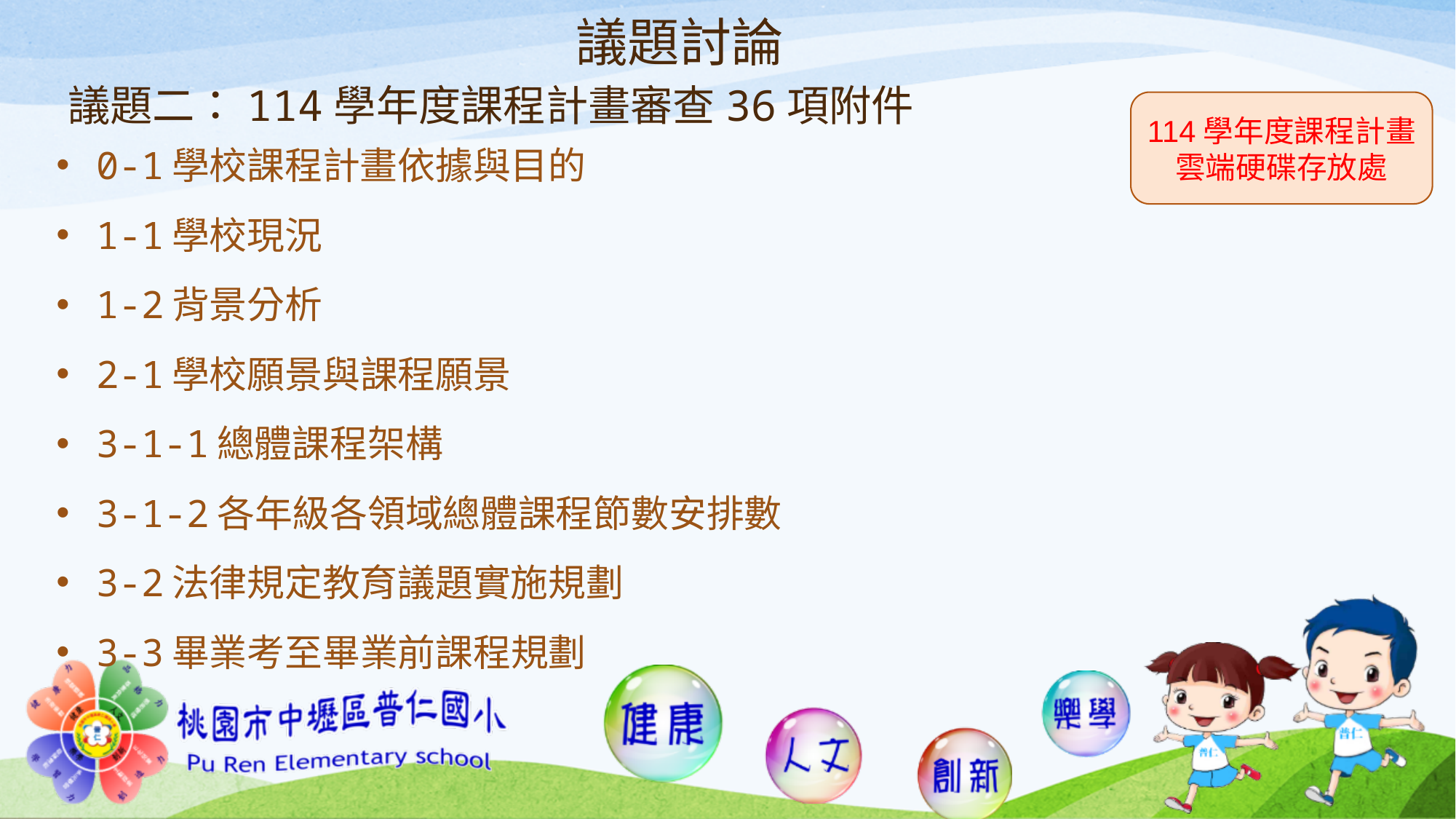

議題討論
# 議題二：114學年度課程計畫審查36項附件
114學年度課程計畫雲端硬碟存放處
0-1學校課程計畫依據與目的
1-1學校現況
1-2背景分析
2-1學校願景與課程願景
3-1-1總體課程架構
3-1-2各年級各領域總體課程節數安排數
3-2法律規定教育議題實施規劃
3-3畢業考至畢業前課程規劃